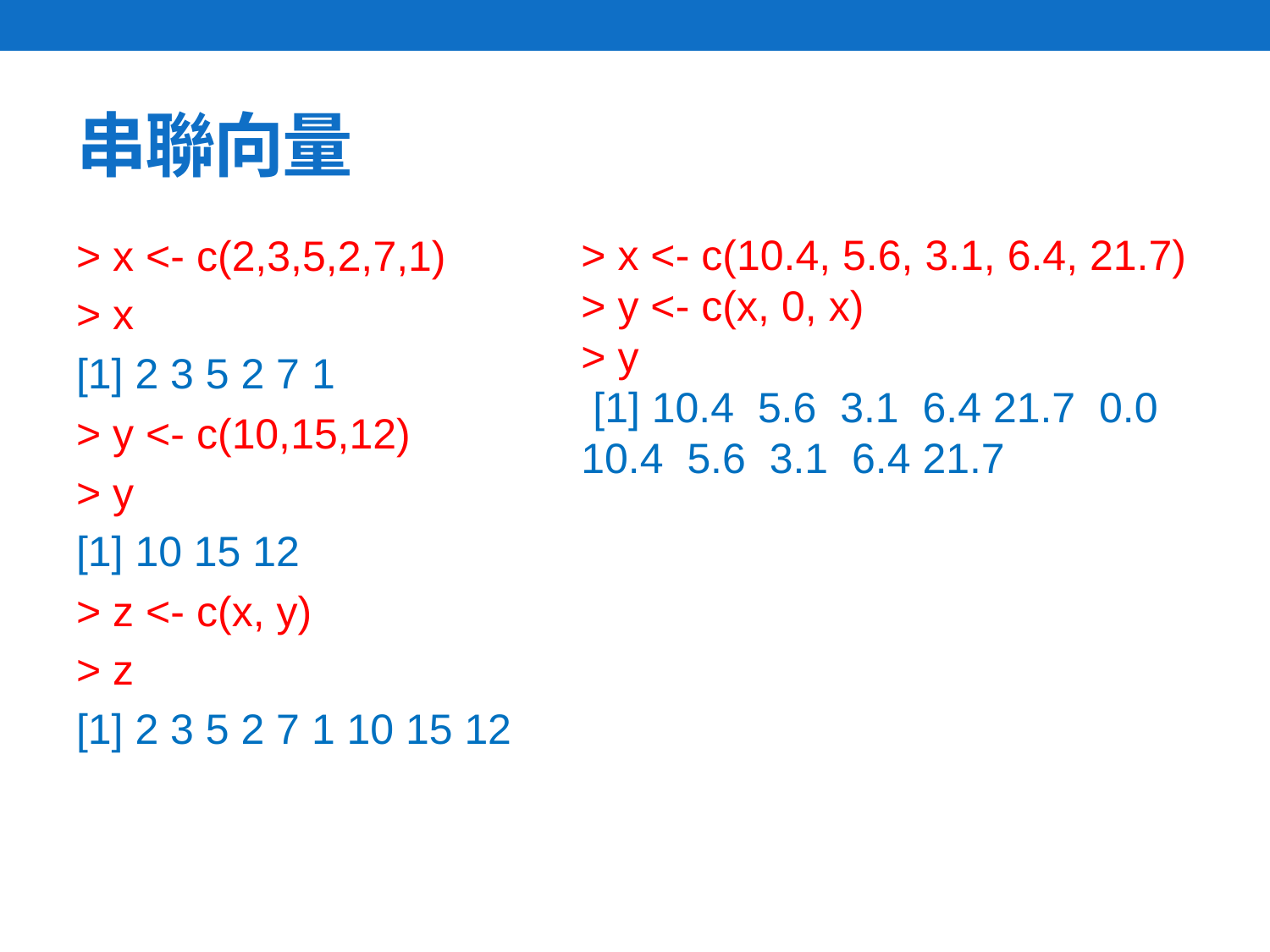

# 串聯向量
> x <- c(2,3,5,2,7,1)
> x
[1] 2 3 5 2 7 1
> y <- c(10,15,12)
> y
[1] 10 15 12
> z <- c(x, y)
> z
[1] 2 3 5 2 7 1 10 15 12
> x <- c(10.4, 5.6, 3.1, 6.4, 21.7)
> y <- c(x, 0, x)
> y
 [1] 10.4  5.6  3.1  6.4 21.7  0.0 10.4  5.6  3.1  6.4 21.7